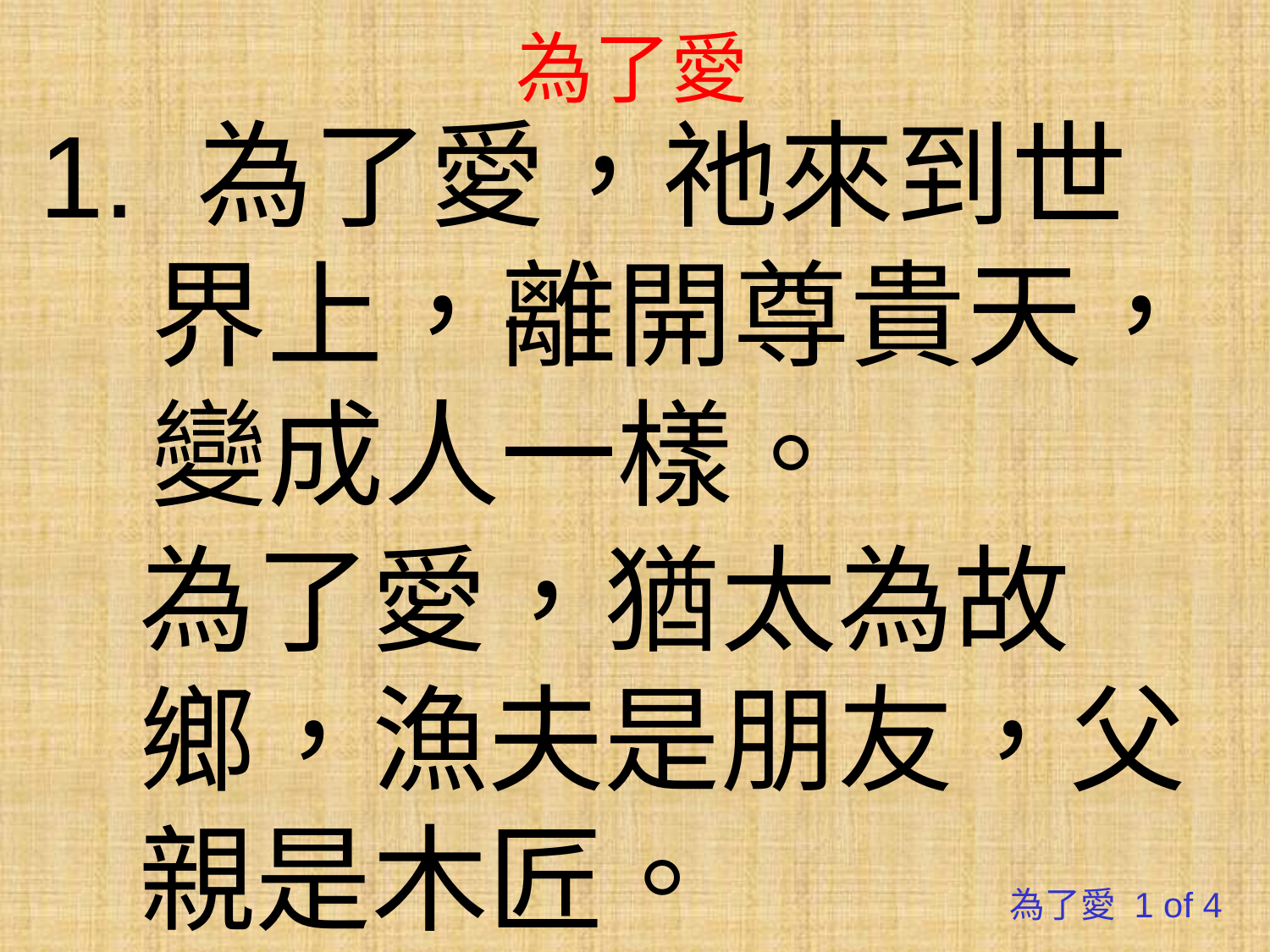

# 為了愛
1. 為了愛，祂來到世界上，離開尊貴天，變成人一樣。
為了愛，猶太為故鄉，漁夫是朋友，父親是木匠。

為了愛 1 of 4